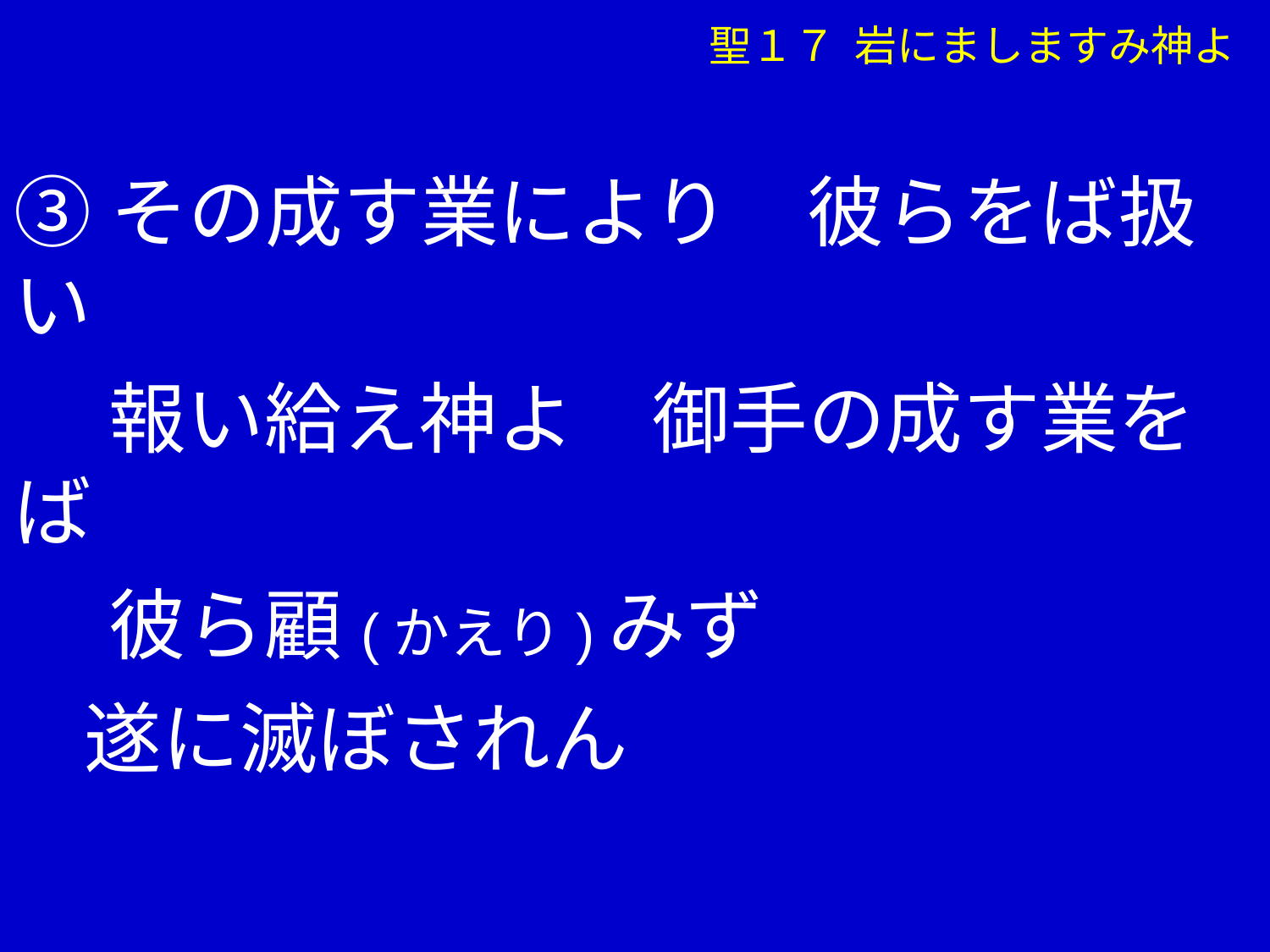

③その成す業により　彼らをば扱い
　 報い給え神よ　御手の成す業をば
　 彼ら顧(かえり)みず
   遂に滅ぼされん
       聖１７  岩にましますみ神よ